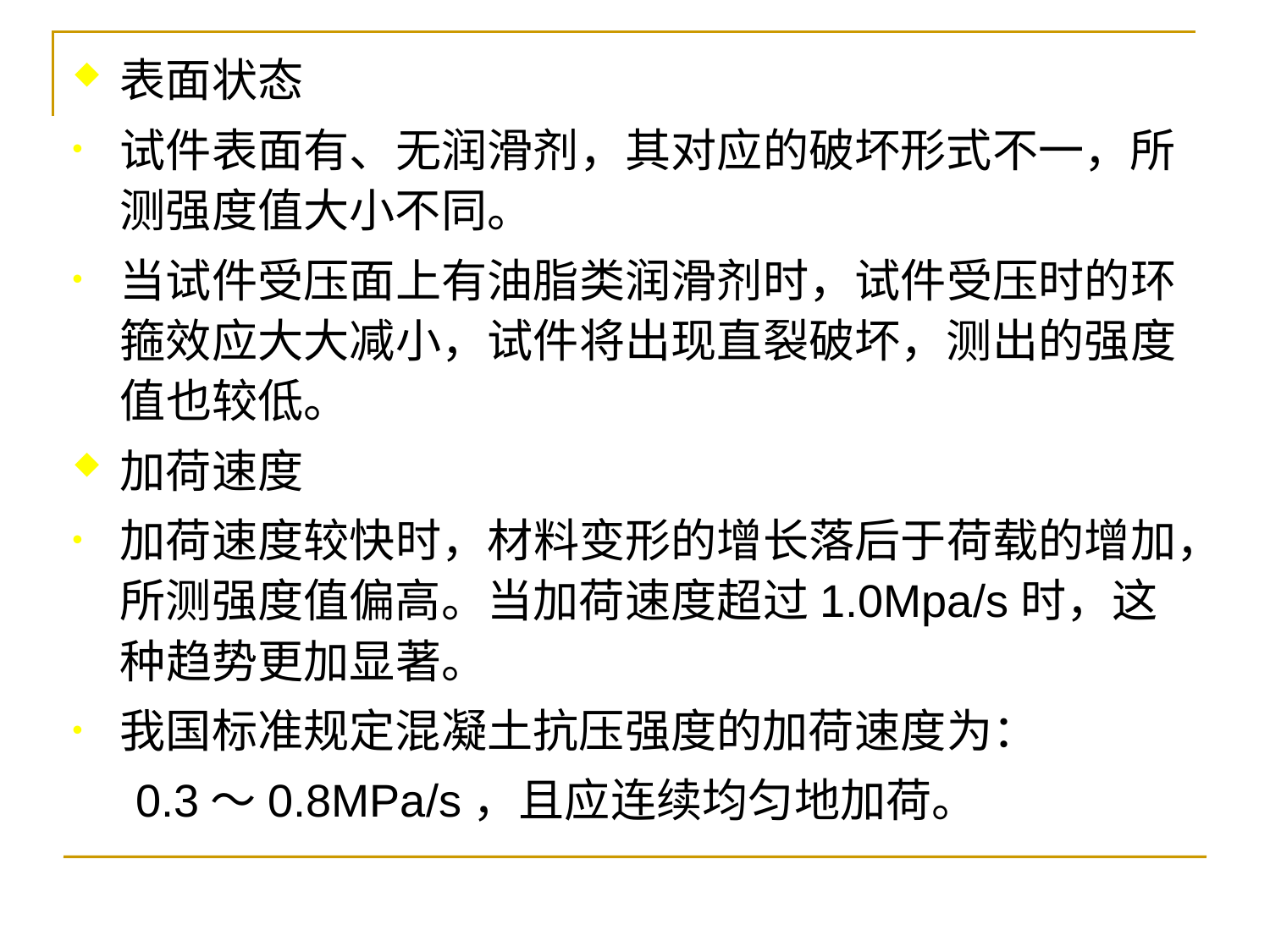

表面状态
试件表面有、无润滑剂，其对应的破坏形式不一，所测强度值大小不同。
当试件受压面上有油脂类润滑剂时，试件受压时的环箍效应大大减小，试件将出现直裂破坏，测出的强度值也较低。
加荷速度
加荷速度较快时，材料变形的增长落后于荷载的增加，所测强度值偏高。当加荷速度超过1.0Mpa/s时，这种趋势更加显著。
我国标准规定混凝土抗压强度的加荷速度为：
     0.3～0.8MPa/s，且应连续均匀地加荷。